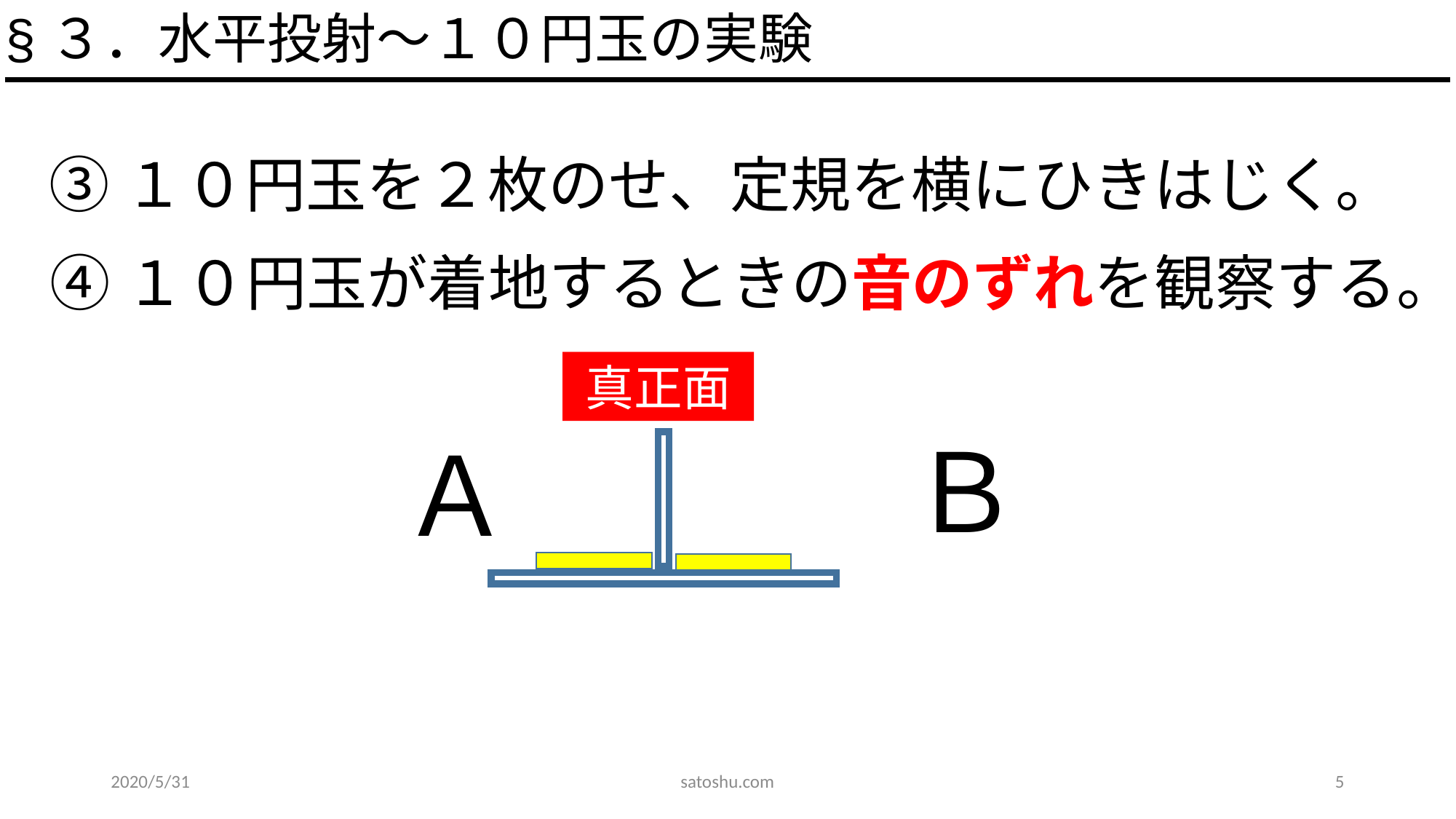

§３．水平投射～１０円玉の実験
③１０円玉を２枚のせ、定規を横にひきはじく。
④１０円玉が着地するときの音のずれを観察する。
真正面
Ｂ
Ａ

2020/5/31
satoshu.com
5